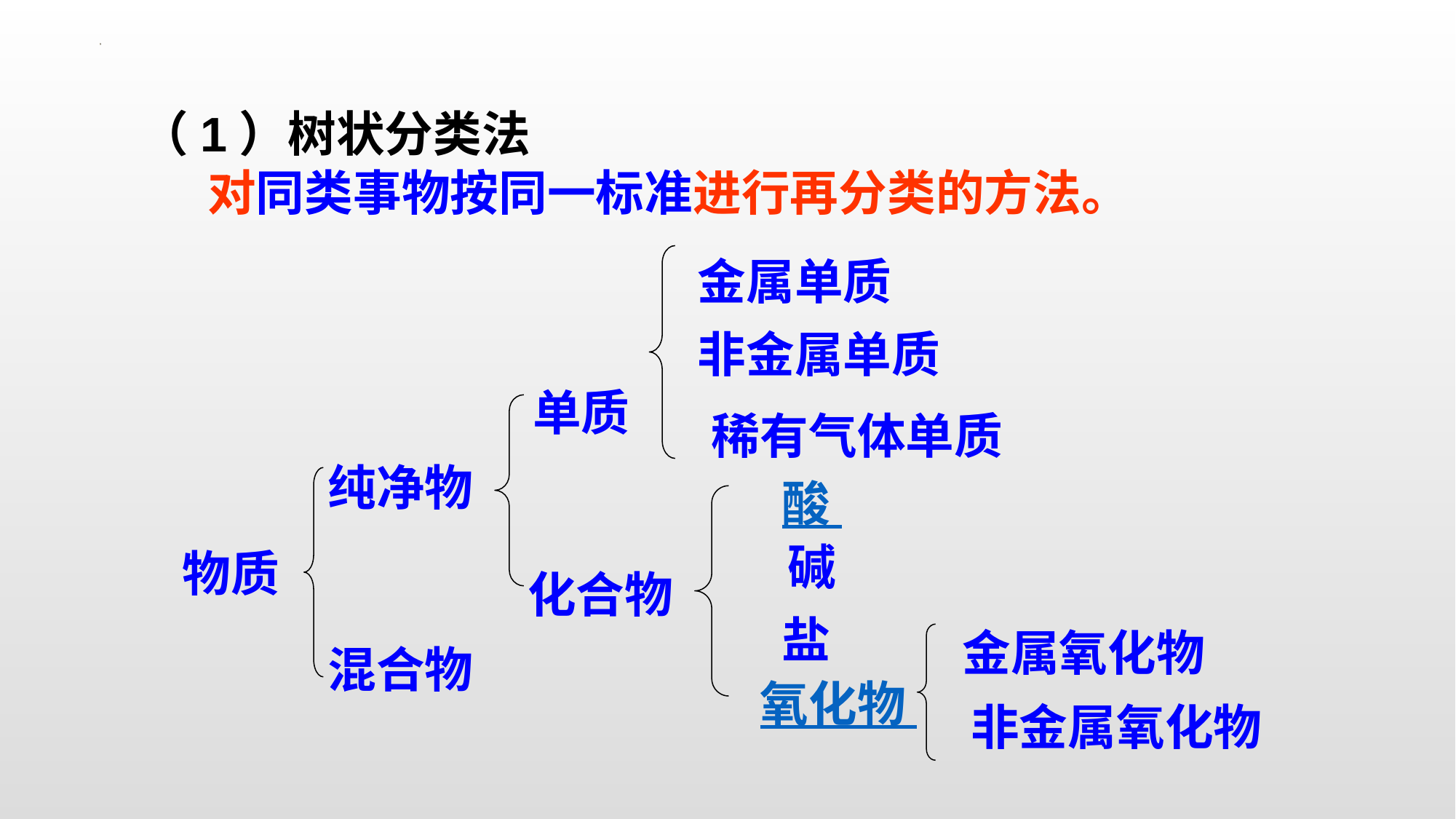

（1）树状分类法
     对同类事物按同一标准进行再分类的方法。

金属单质
非金属单质
单质

纯净物

酸

碱
物质
化合物
盐
金属氧化物

混合物
氧化物
非金属氧化物
稀有气体单质